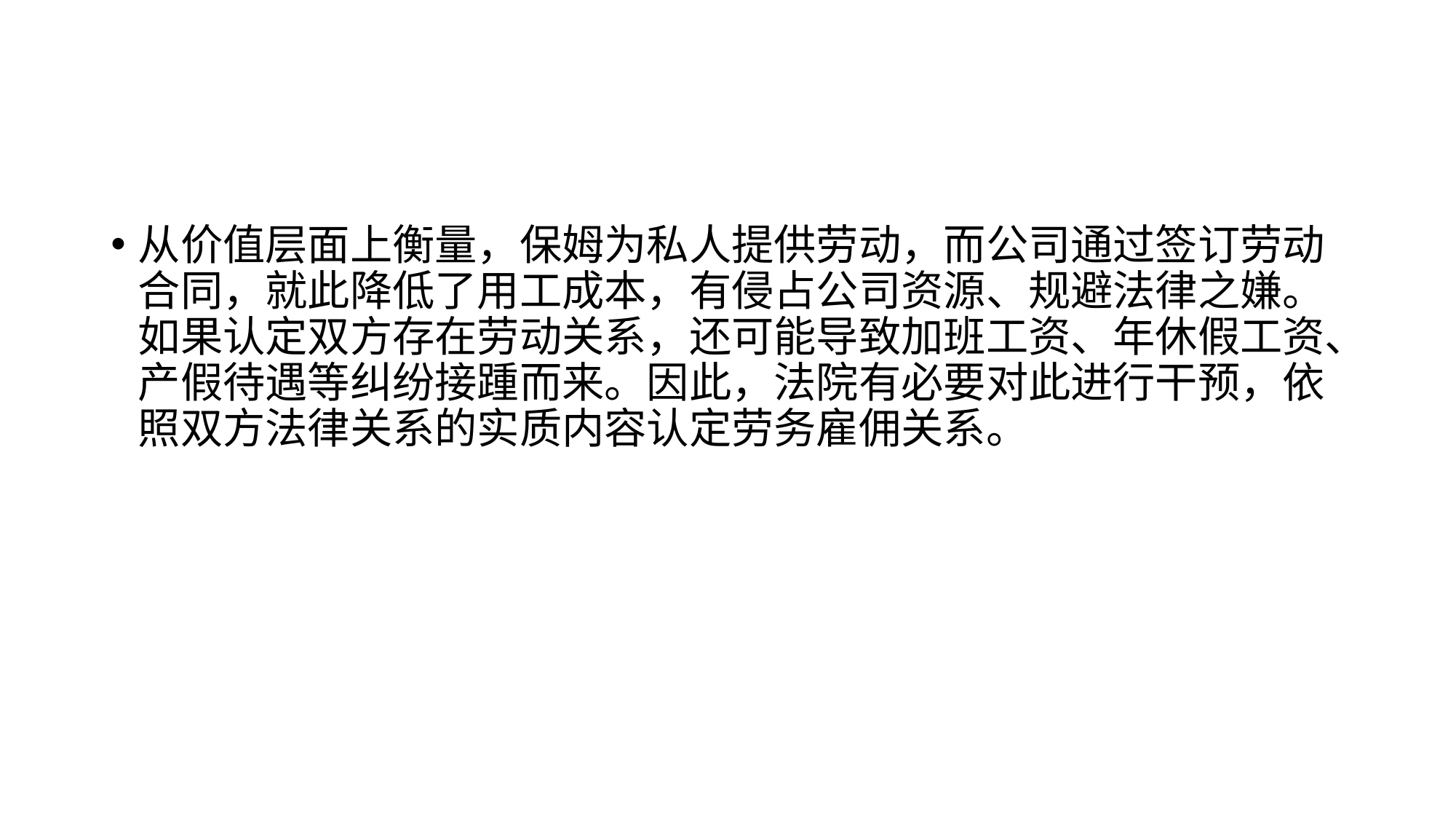

#
从价值层面上衡量，保姆为私人提供劳动，而公司通过签订劳动合同，就此降低了用工成本，有侵占公司资源、规避法律之嫌。如果认定双方存在劳动关系，还可能导致加班工资、年休假工资、产假待遇等纠纷接踵而来。因此，法院有必要对此进行干预，依照双方法律关系的实质内容认定劳务雇佣关系。